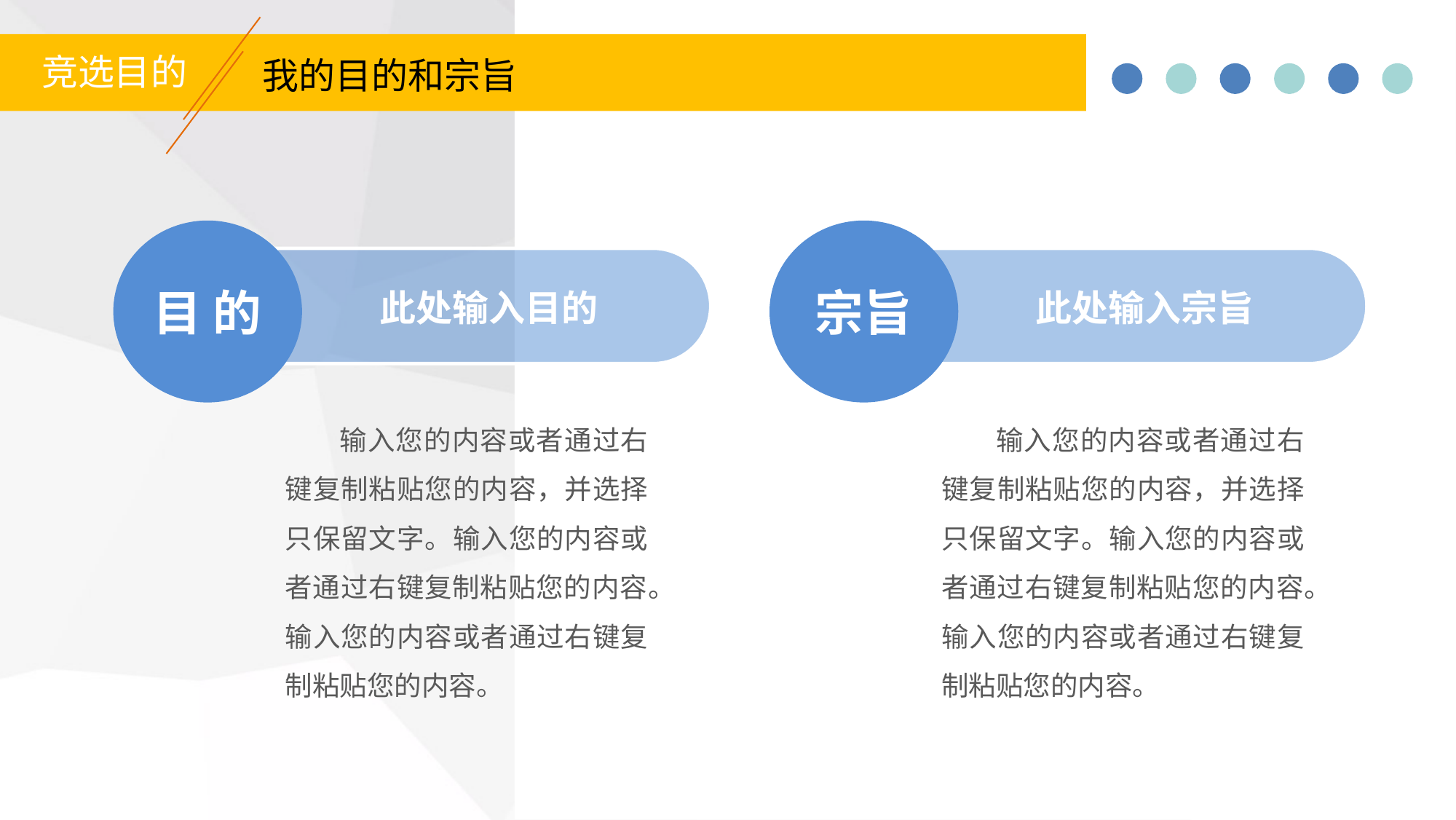

竞选目的
我的目的和宗旨

目 的
宗旨

此处输入目的
此处输入宗旨
输入您的内容或者通过右键复制粘贴您的内容，并选择只保留文字。输入您的内容或者通过右键复制粘贴您的内容。输入您的内容或者通过右键复制粘贴您的内容。
输入您的内容或者通过右键复制粘贴您的内容，并选择只保留文字。输入您的内容或者通过右键复制粘贴您的内容。输入您的内容或者通过右键复制粘贴您的内容。